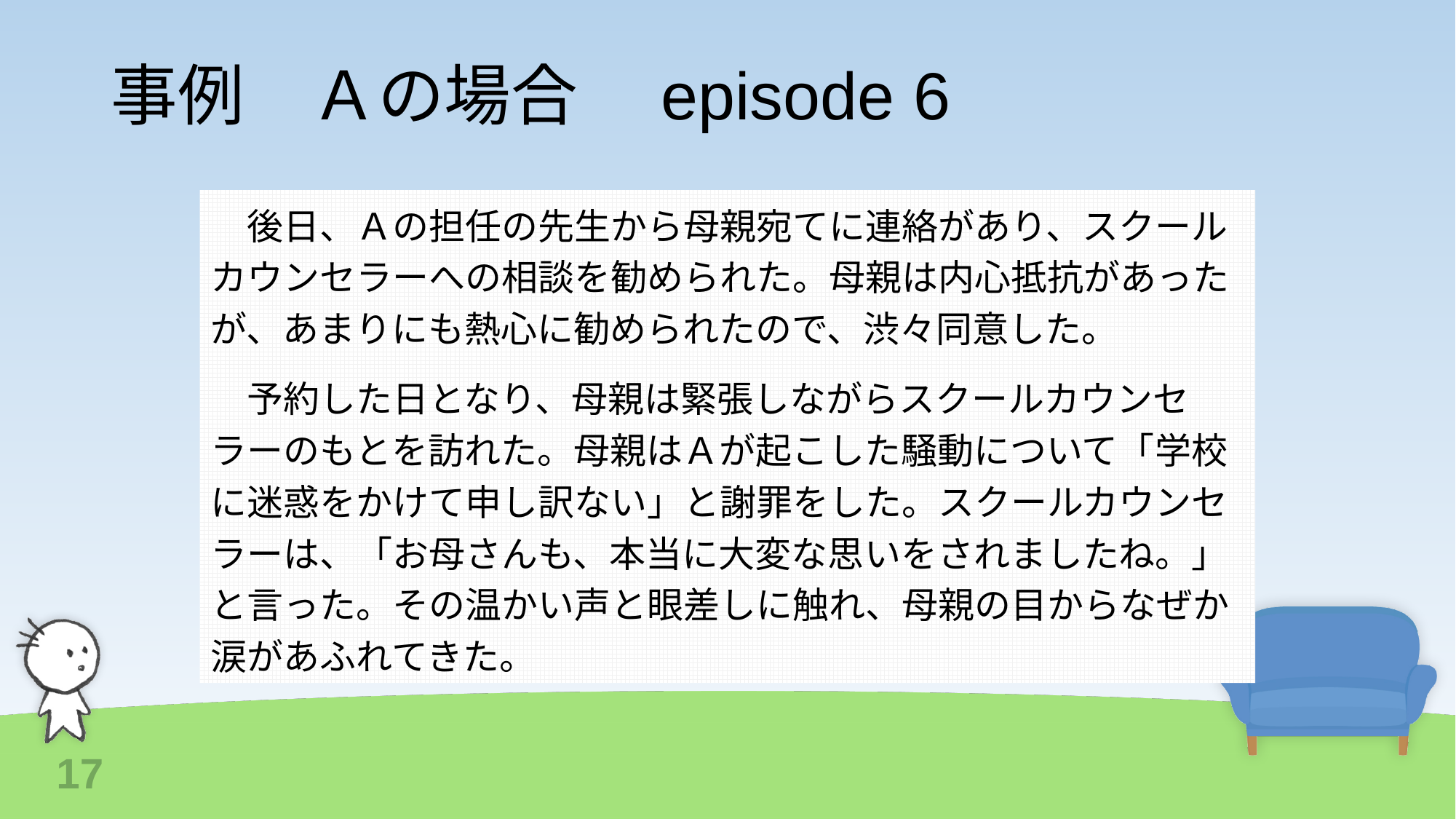

# 事例　Ａの場合　episode 6
　後日、Ａの担任の先生から母親宛てに連絡があり、スクールカウンセラーへの相談を勧められた。母親は内心抵抗があったが、あまりにも熱心に勧められたので、渋々同意した。
　予約した日となり、母親は緊張しながらスクールカウンセラーのもとを訪れた。母親はＡが起こした騒動について「学校に迷惑をかけて申し訳ない」と謝罪をした。スクールカウンセラーは、「お母さんも、本当に大変な思いをされましたね。」と言った。その温かい声と眼差しに触れ、母親の目からなぜか涙があふれてきた。
17